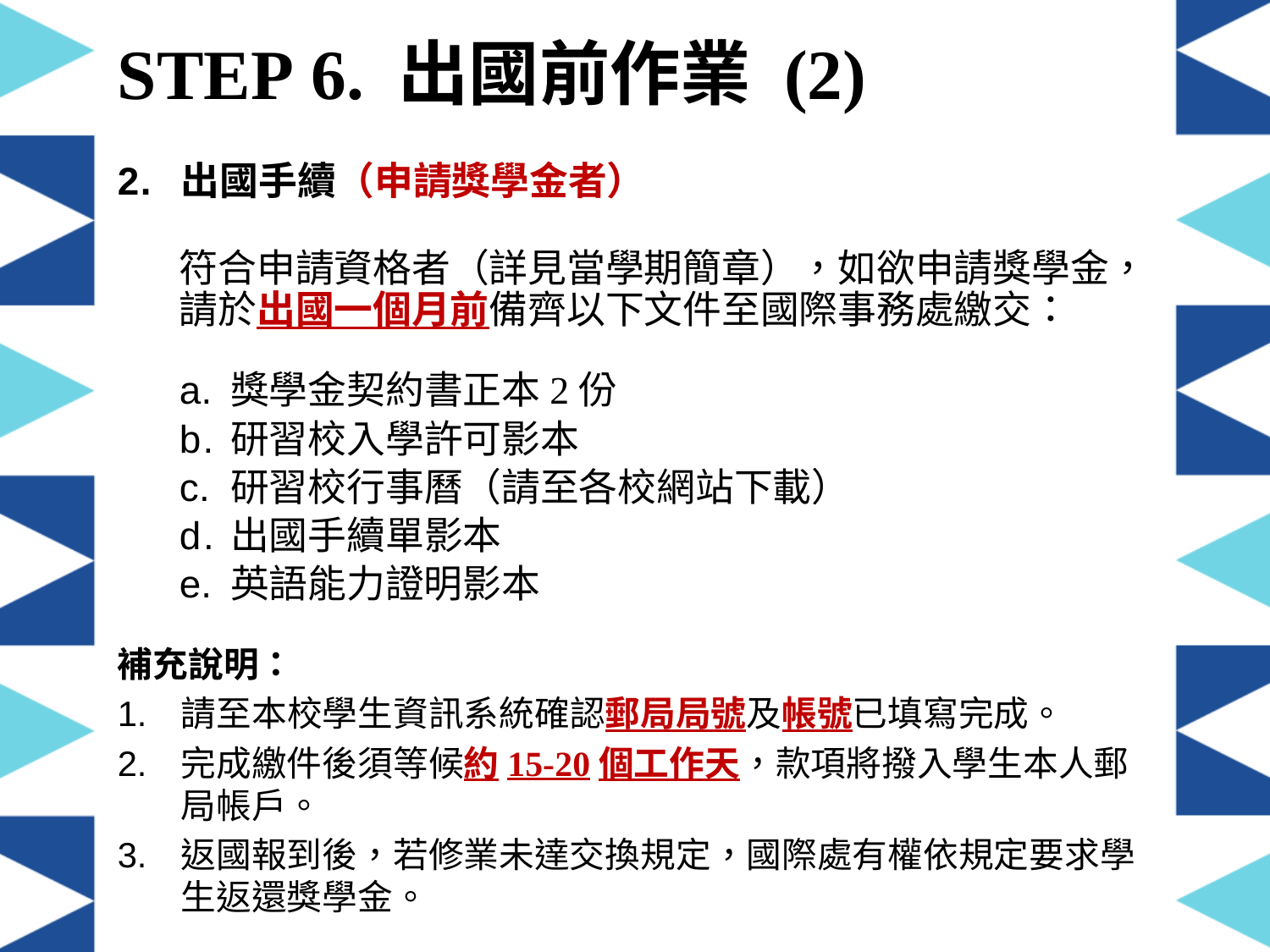

# STEP 6. 出國前作業 (2)
出國手續（申請獎學金者）

符合申請資格者（詳見當學期簡章），如欲申請獎學金，請於出國一個月前備齊以下文件至國際事務處繳交：

獎學金契約書正本2份
研習校入學許可影本
研習校行事曆（請至各校網站下載）
出國手續單影本
英語能力證明影本
補充說明：
請至本校學生資訊系統確認郵局局號及帳號已填寫完成。
完成繳件後須等候約15-20個工作天，款項將撥入學生本人郵局帳戶。
返國報到後，若修業未達交換規定，國際處有權依規定要求學生返還獎學金。